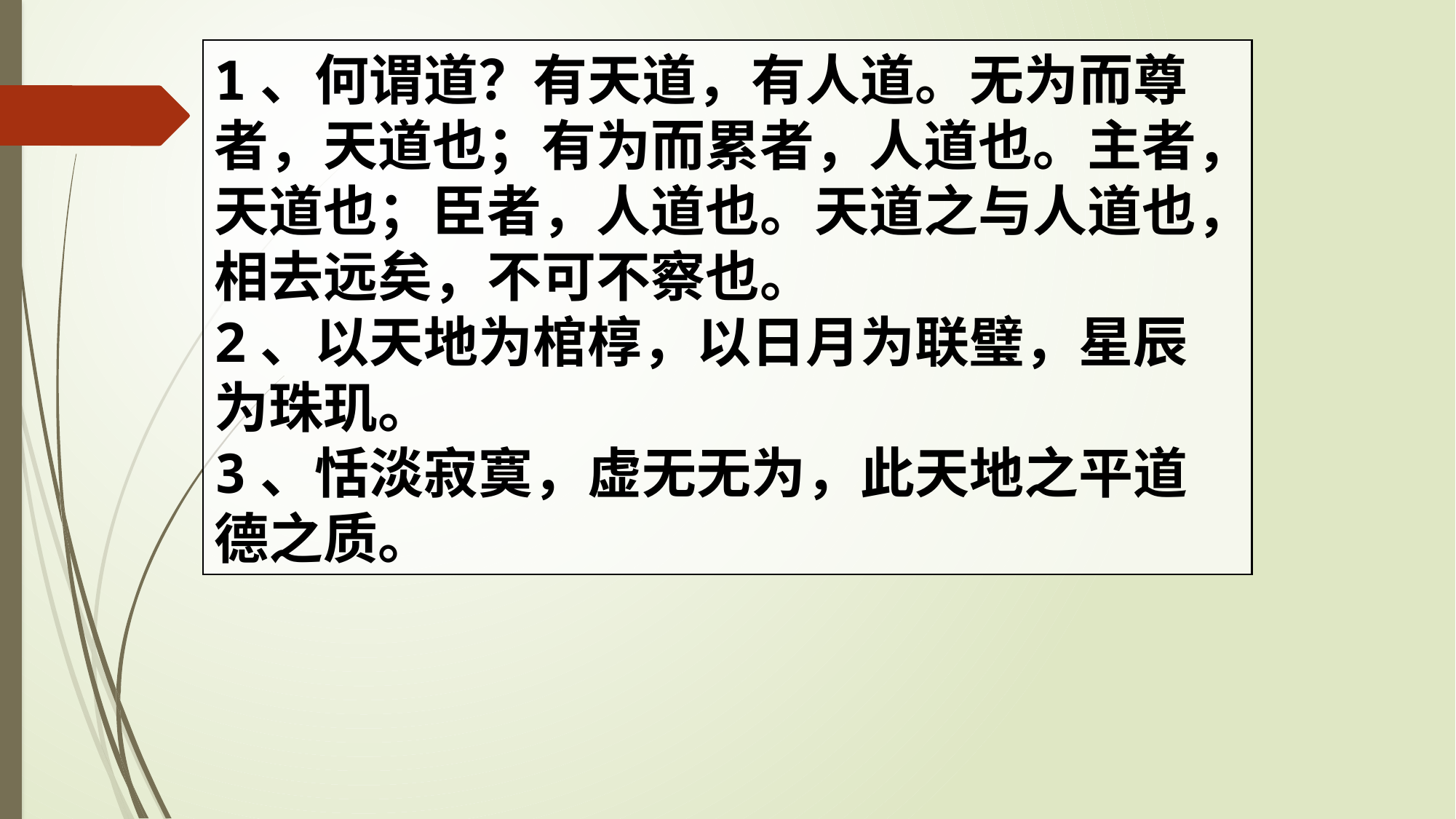

1、何谓道？有天道，有人道。无为而尊者，天道也；有为而累者，人道也。主者，天道也；臣者，人道也。天道之与人道也，相去远矣，不可不察也。
2、以天地为棺椁，以日月为联璧，星辰为珠玑。
3、恬淡寂寞，虚无无为，此天地之平道德之质。